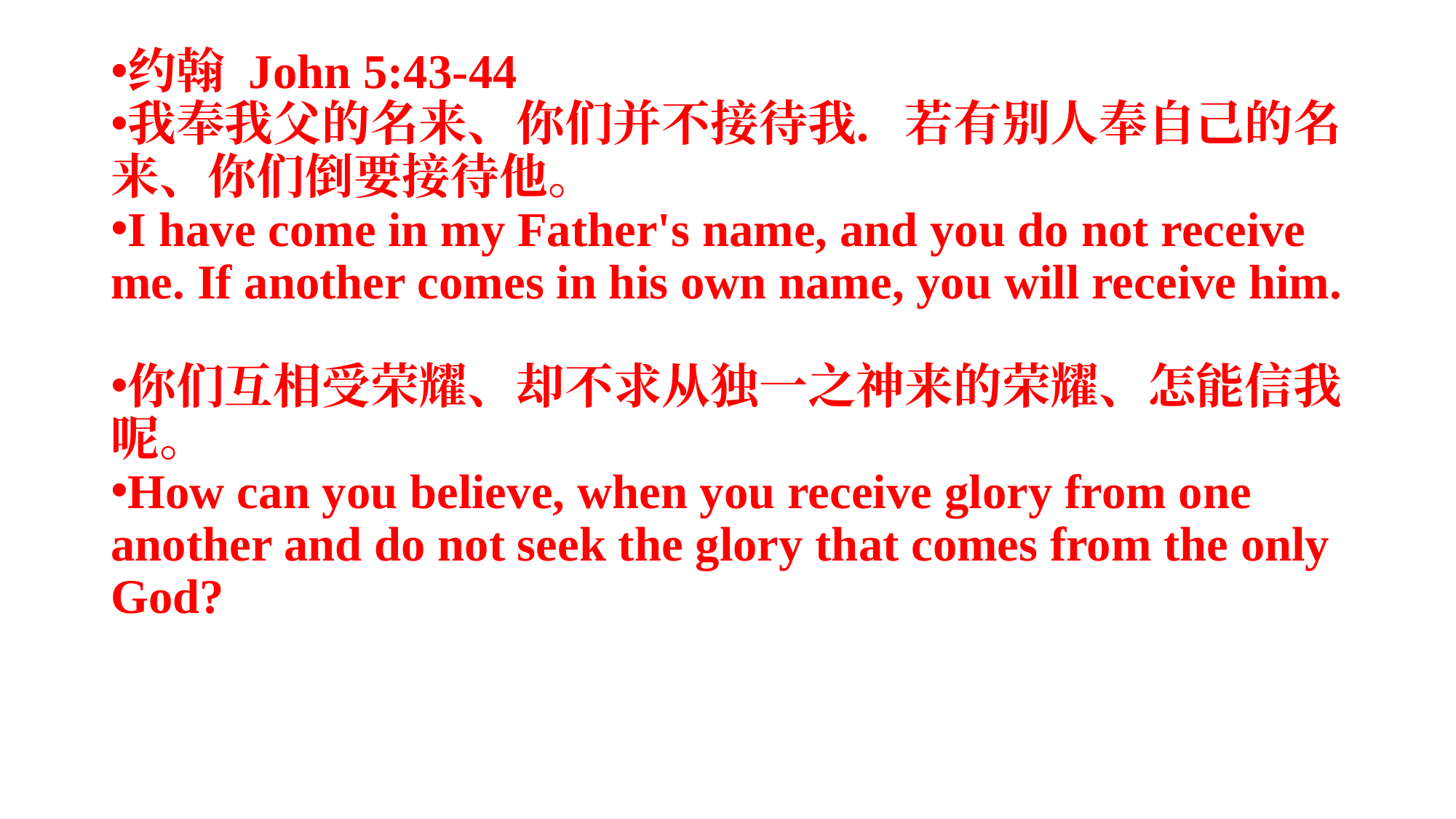

约翰 John 5:43-44
我奉我父的名来、你们并不接待我．若有别人奉自己的名来、你们倒要接待他。
I have come in my Father's name, and you do not receive me. If another comes in his own name, you will receive him.

你们互相受荣耀、却不求从独一之神来的荣耀、怎能信我呢。
How can you believe, when you receive glory from one another and do not seek the glory that comes from the only God?